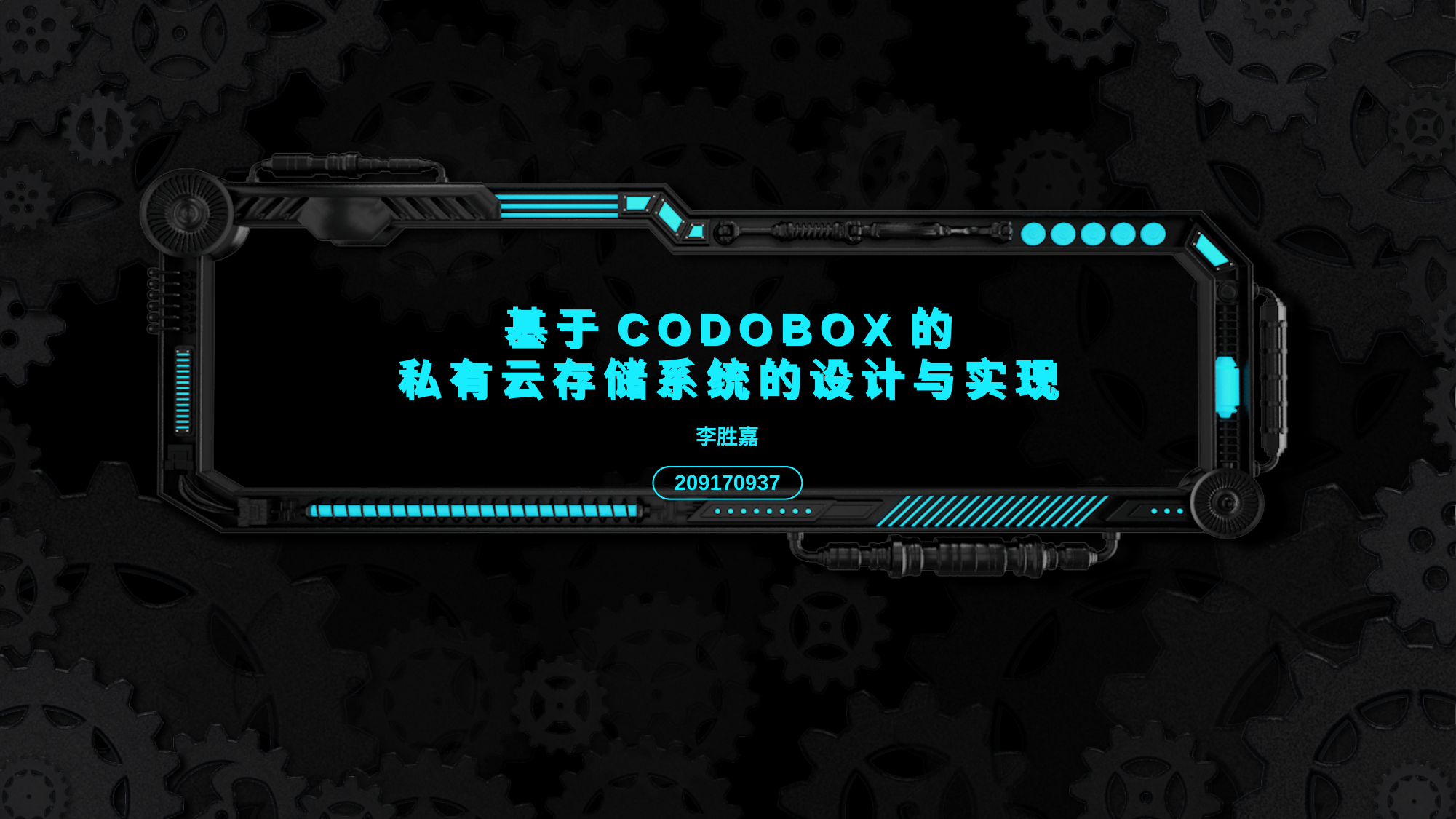

基于CODOBOX的
私有云存储系统的设计与实现
基于CODOBOX的
私有云存储系统的设计与实现
李胜嘉
209170937